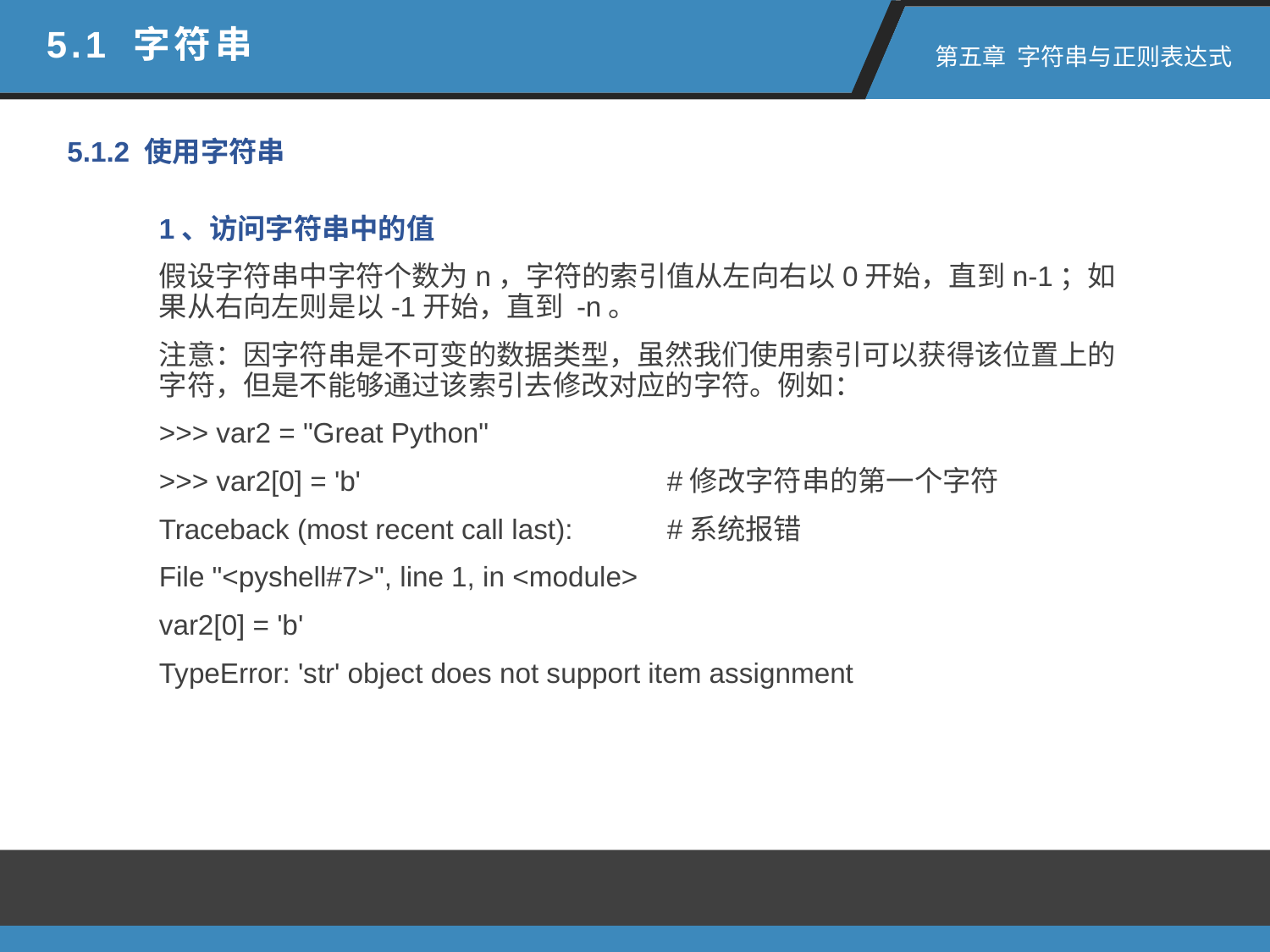

5.1 字符串
  第五章  字符串与正则表达式
5.1.2 使用字符串
1、访问字符串中的值
假设字符串中字符个数为n，字符的索引值从左向右以0开始，直到n-1；如果从右向左则是以-1开始，直到 -n。
注意：因字符串是不可变的数据类型，虽然我们使用索引可以获得该位置上的字符，但是不能够通过该索引去修改对应的字符。例如：
>>> var2 = "Great Python"
>>> var2[0] = 'b'                    		#修改字符串的第一个字符
Traceback (most recent call last):     	#系统报错
File "<pyshell#7>", line 1, in <module>
var2[0] = 'b'
TypeError: 'str' object does not support item assignment